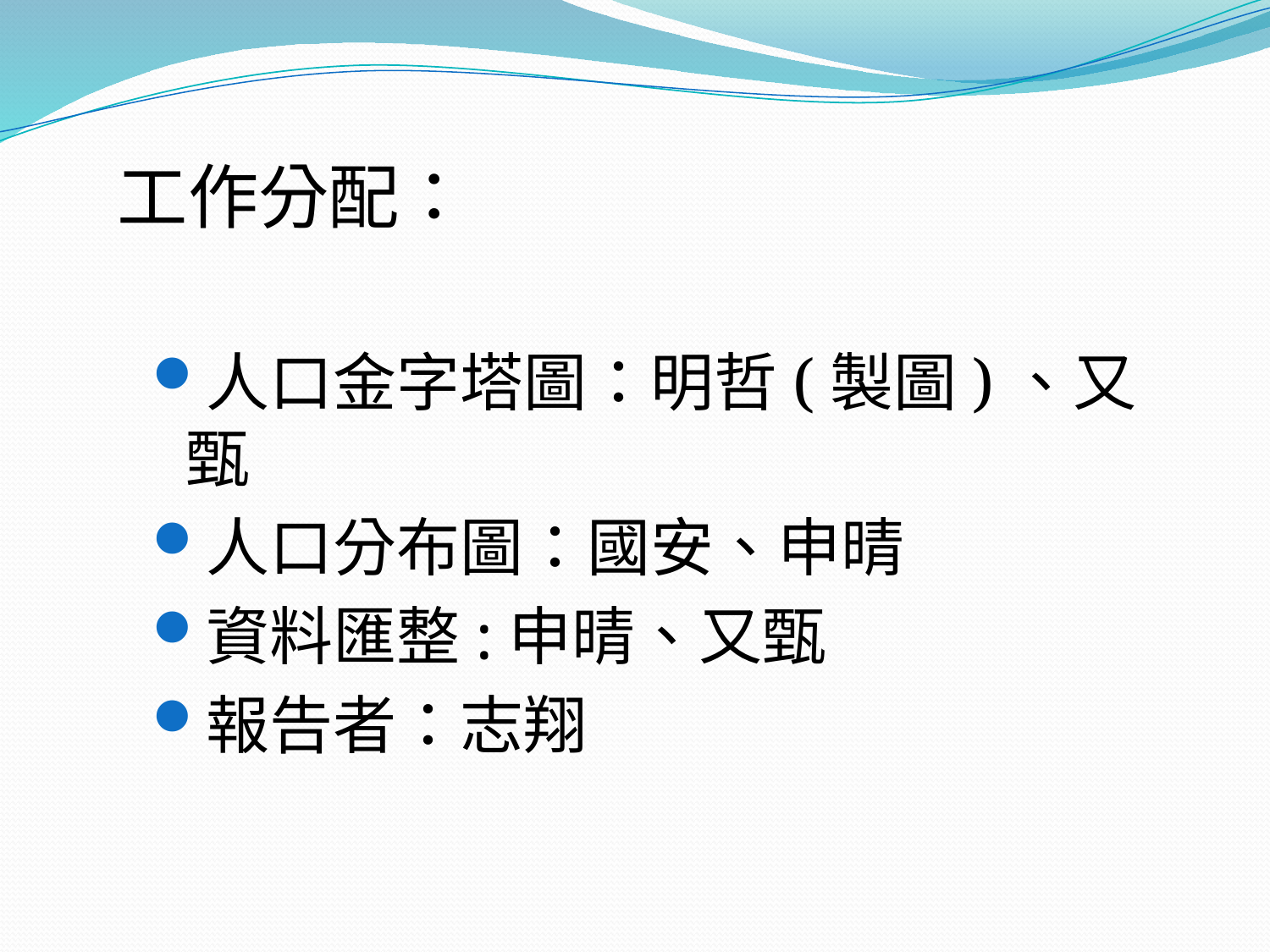

工作分配：
#
人口金字塔圖：明哲(製圖)、又甄
人口分布圖：國安、申晴
資料匯整:申晴、又甄
報告者：志翔